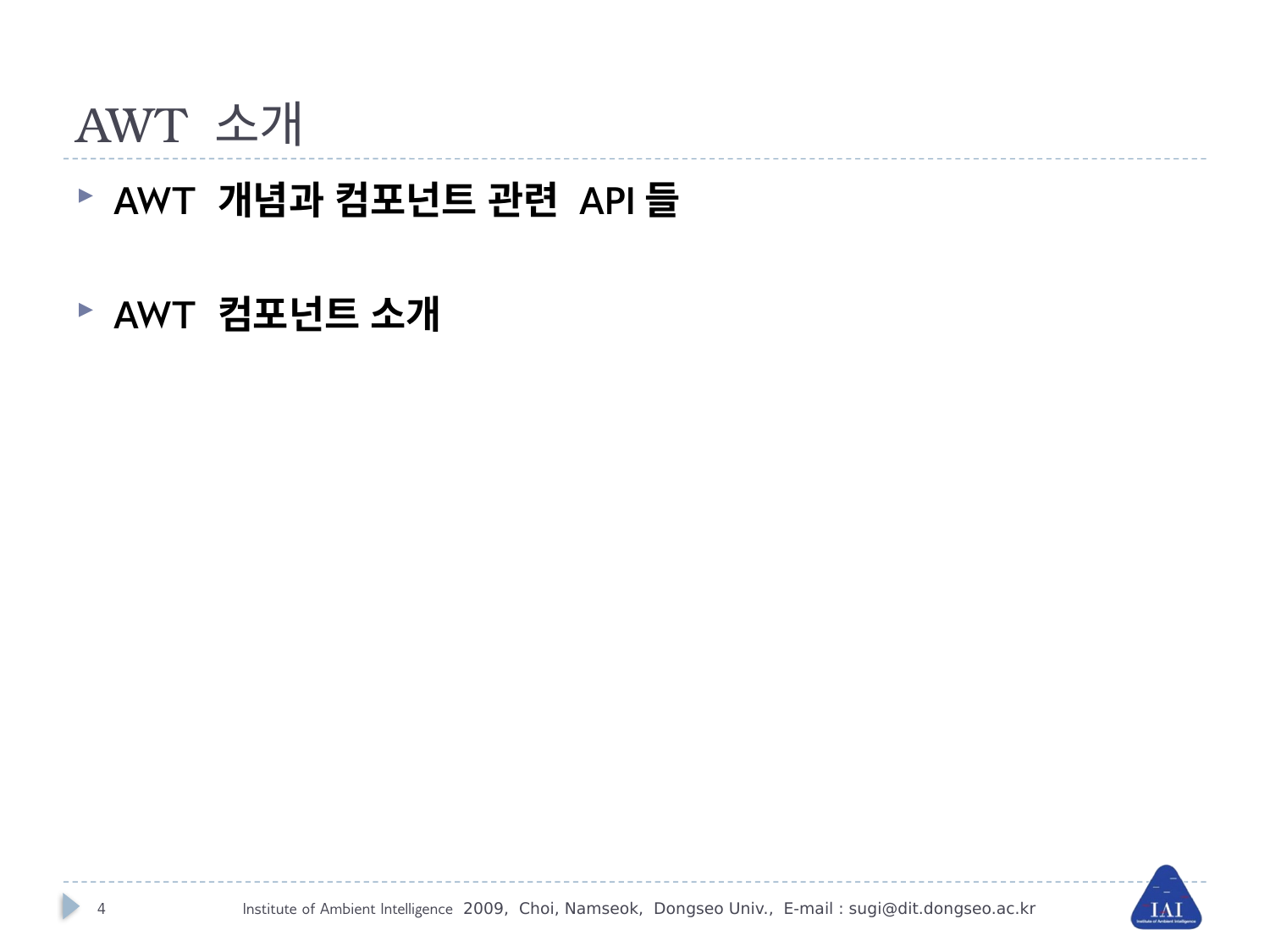

# AWT 소개
AWT 개념과 컴포넌트 관련 API들

AWT 컴포넌트 소개